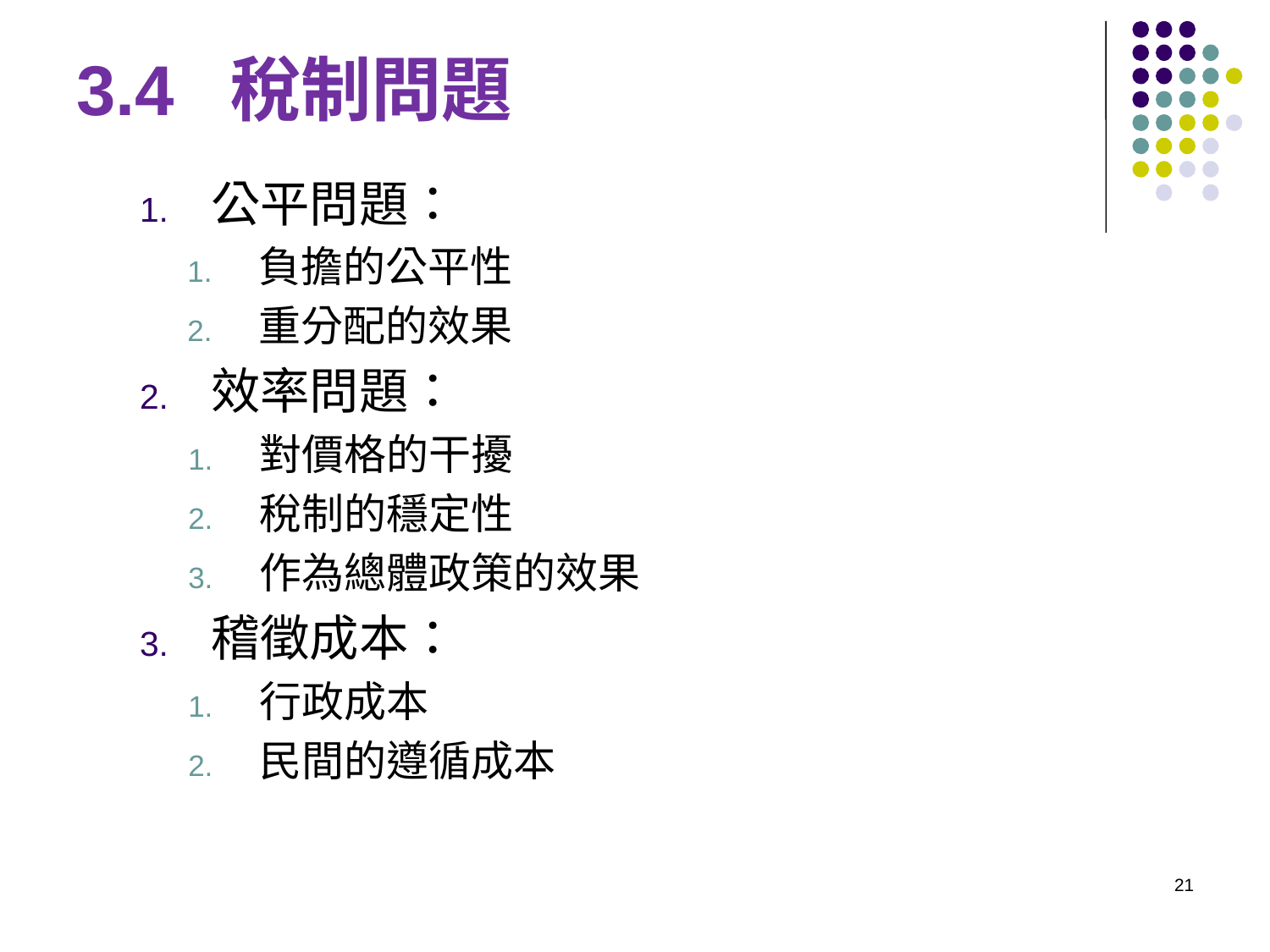

# 3.4  稅制問題
公平問題：
負擔的公平性
重分配的效果
效率問題：
對價格的干擾
稅制的穩定性
作為總體政策的效果
稽徵成本：
行政成本
民間的遵循成本
21